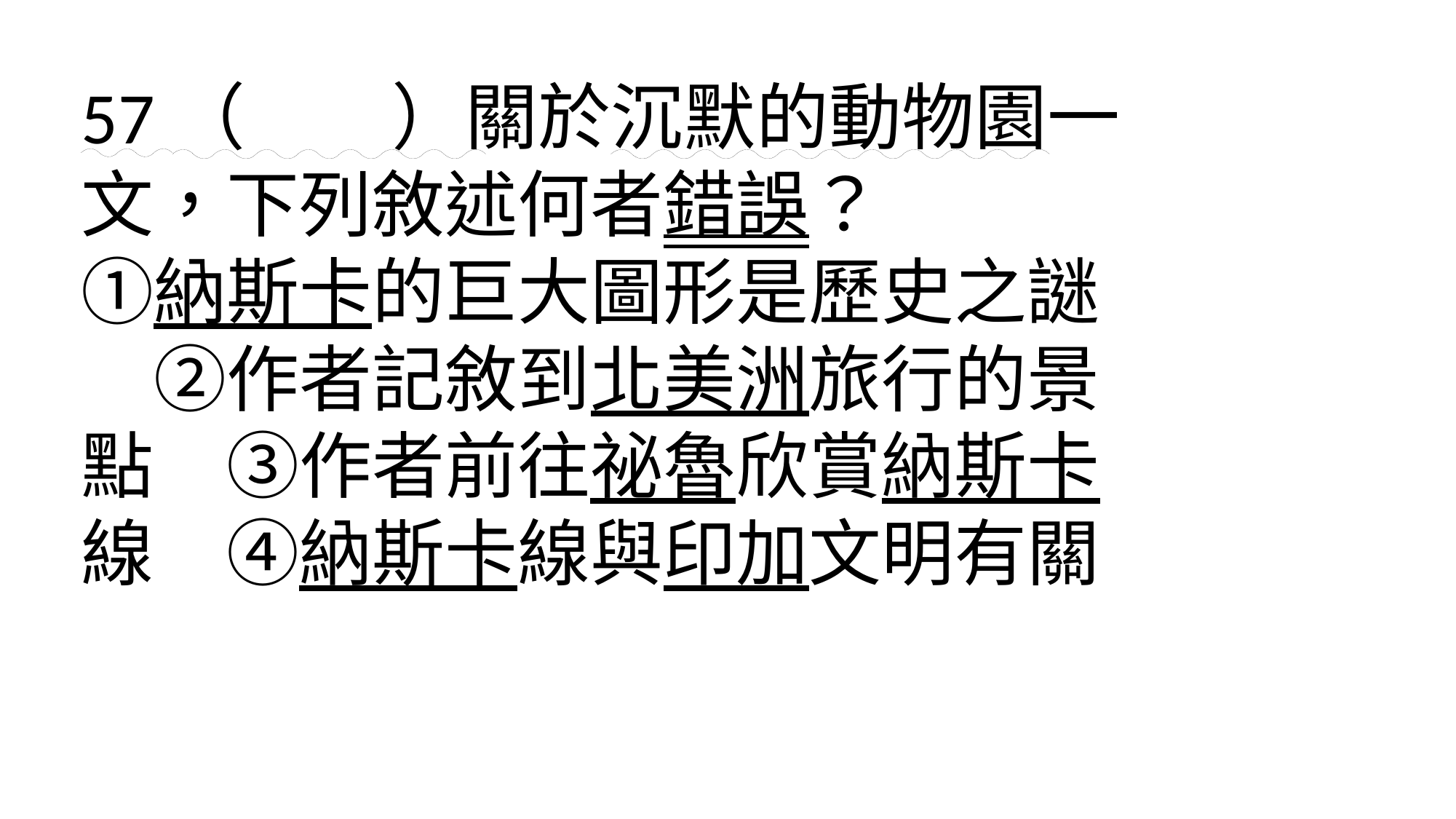

57（         ）關於沉默的動物園一文，下列敘述何者錯誤？ 　
①納斯卡的巨大圖形是歷史之謎　②作者記敘到北美洲旅行的景點　③作者前往祕魯欣賞納斯卡線　④納斯卡線與印加文明有關